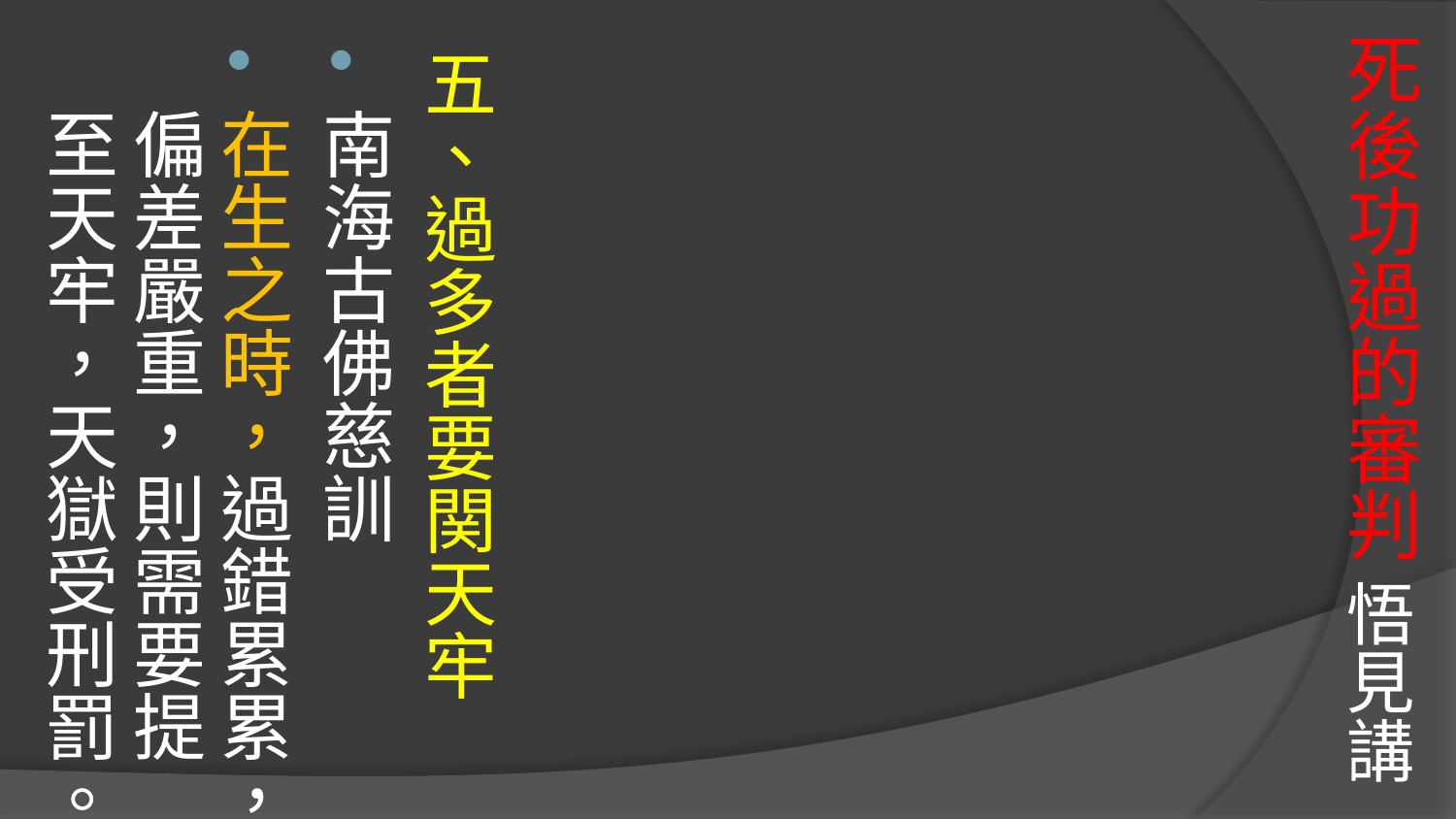

# 死後功過的審判 悟見講
五、過多者要関天牢
南海古佛慈訓
在生之時，過錯累累，偏差嚴重，則需要提至天牢，天獄受刑罰。